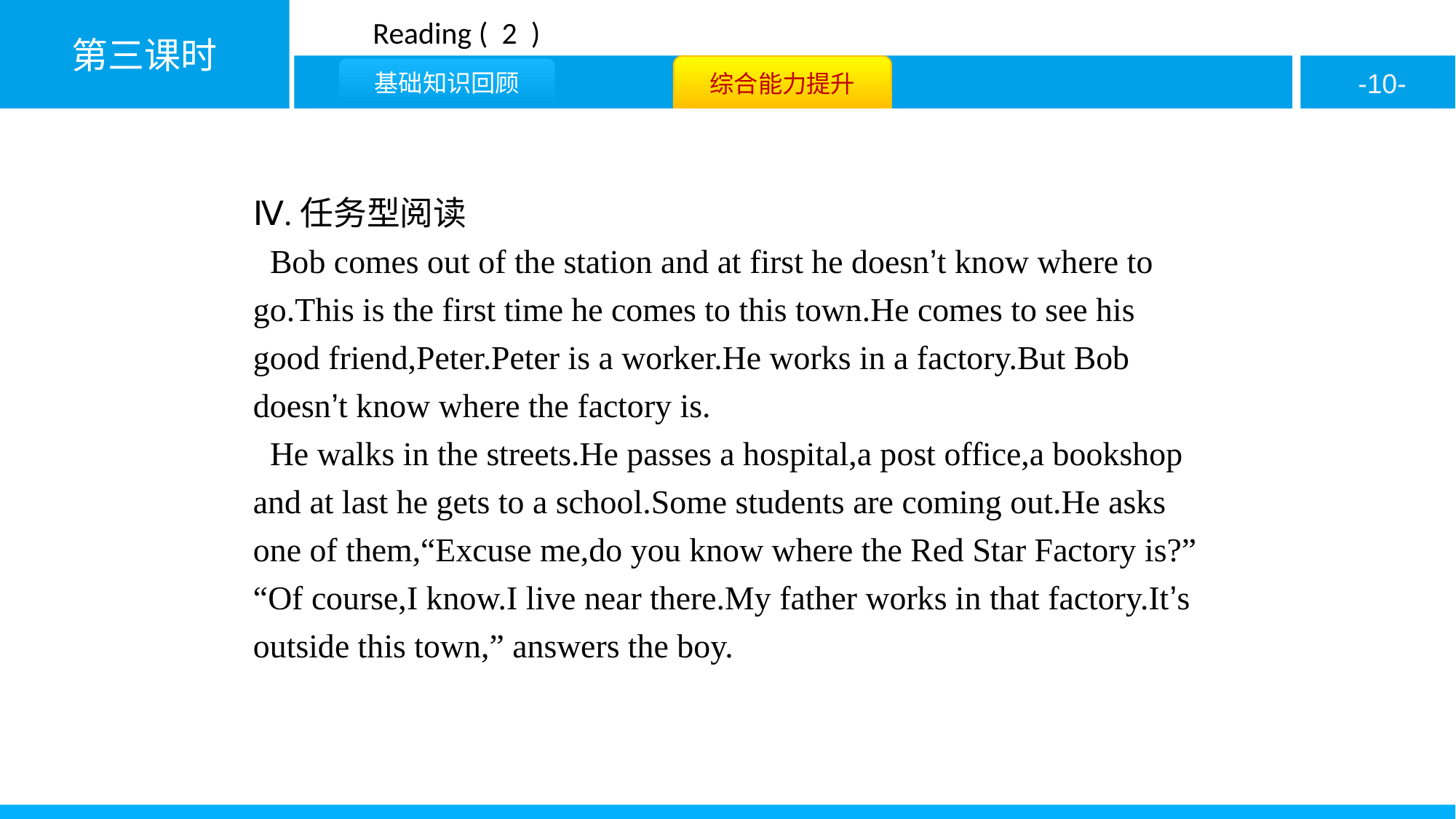

Ⅳ.任务型阅读
  Bob comes out of the station and at first he doesn’t know where to go.This is the first time he comes to this town.He comes to see his good friend,Peter.Peter is a worker.He works in a factory.But Bob doesn’t know where the factory is.
  He walks in the streets.He passes a hospital,a post office,a bookshop and at last he gets to a school.Some students are coming out.He asks one of them,“Excuse me,do you know where the Red Star Factory is?”
“Of course,I know.I live near there.My father works in that factory.It’s outside this town,” answers the boy.